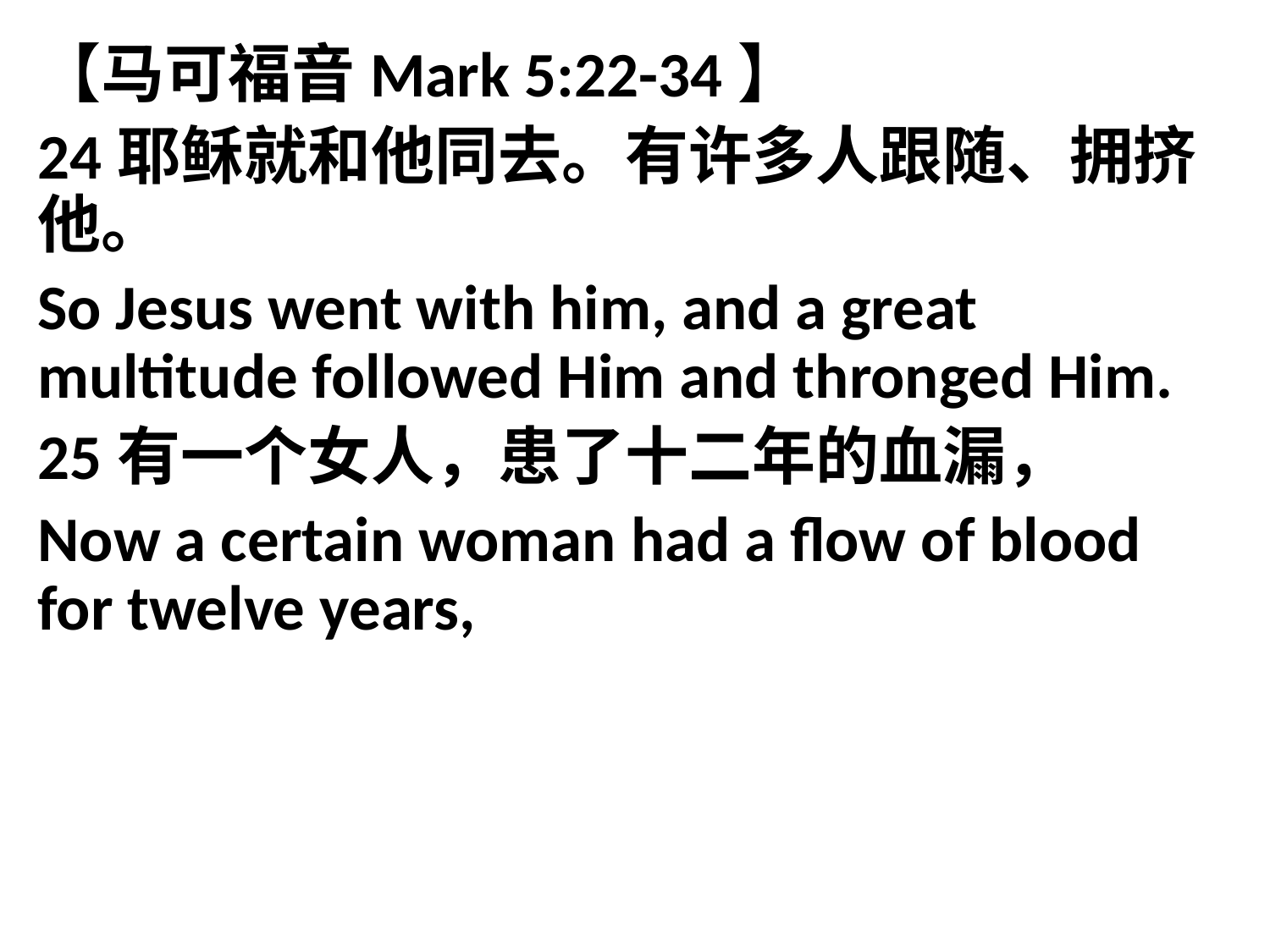

【马可福音Mark 5:22-34】
24耶稣就和他同去。有许多人跟随、拥挤他。
So Jesus went with him, and a great multitude followed Him and thronged Him.
25有一个女人，患了十二年的血漏，
Now a certain woman had a flow of blood for twelve years,